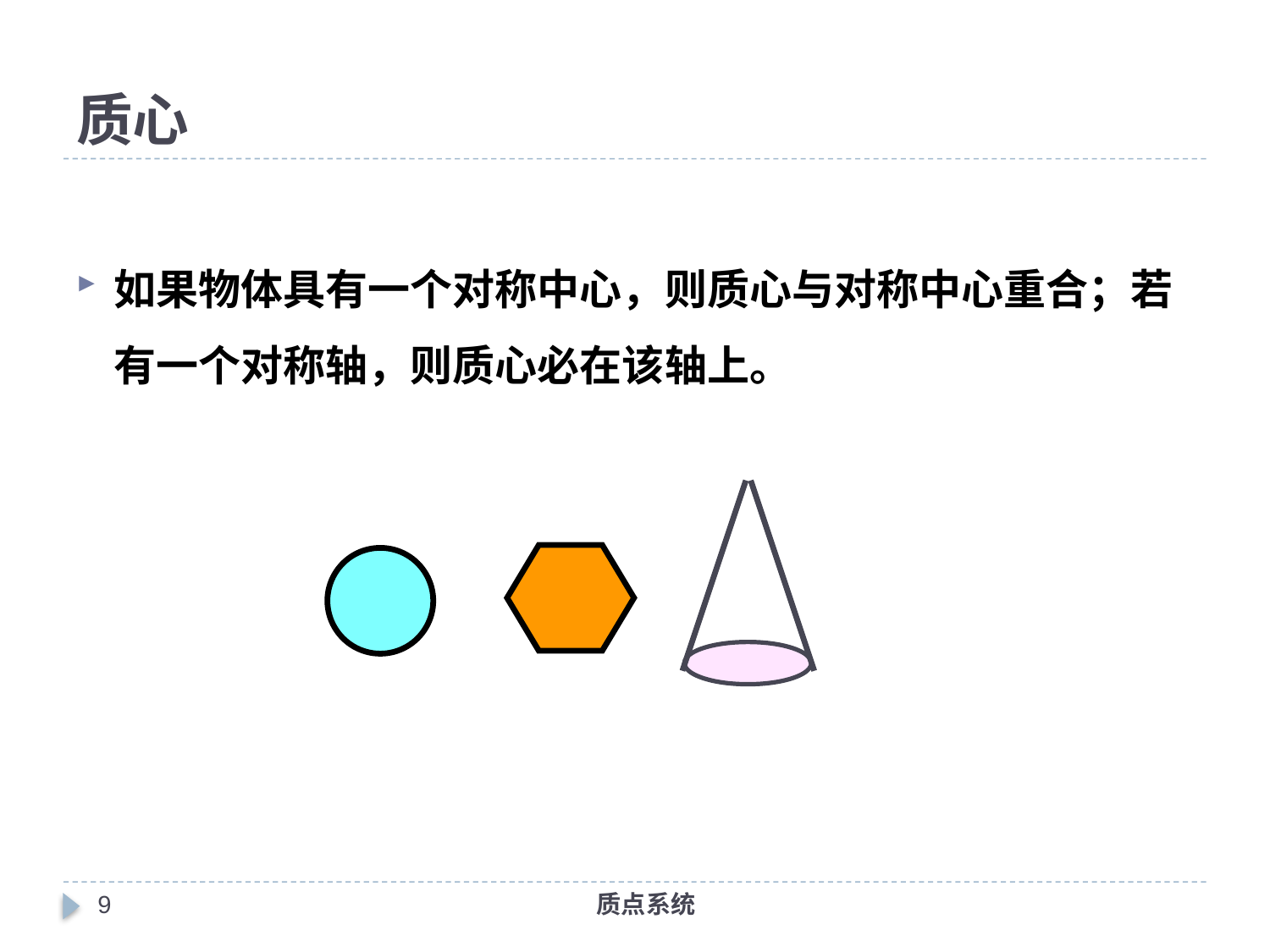

# 质心

如果物体具有一个对称中心，则质心与对称中心重合；若有一个对称轴，则质心必在该轴上。

9
质点系统